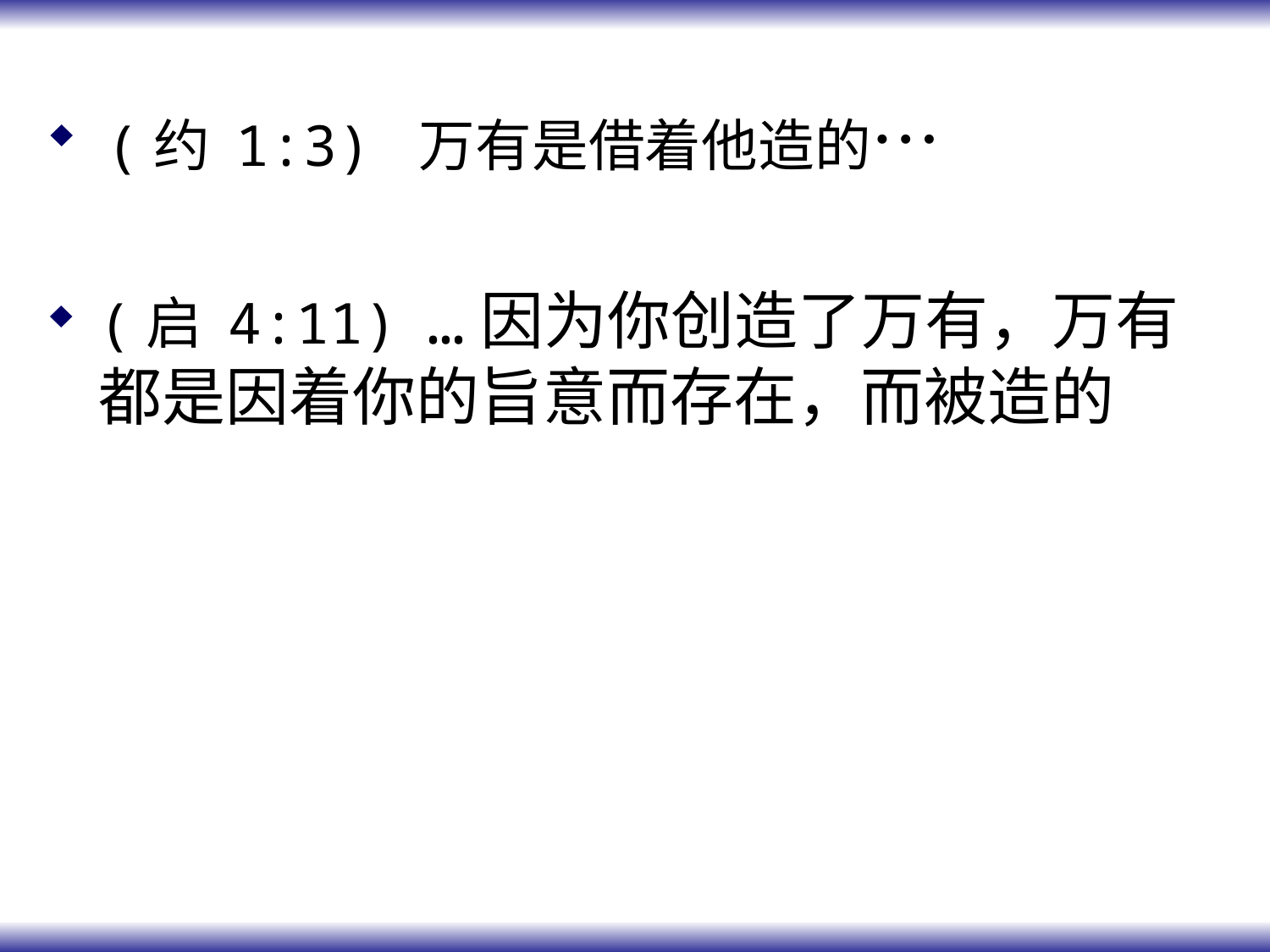

(约 1:3) 万有是借着他造的…
(启 4:11) …因为你创造了万有，万有都是因着你的旨意而存在，而被造的